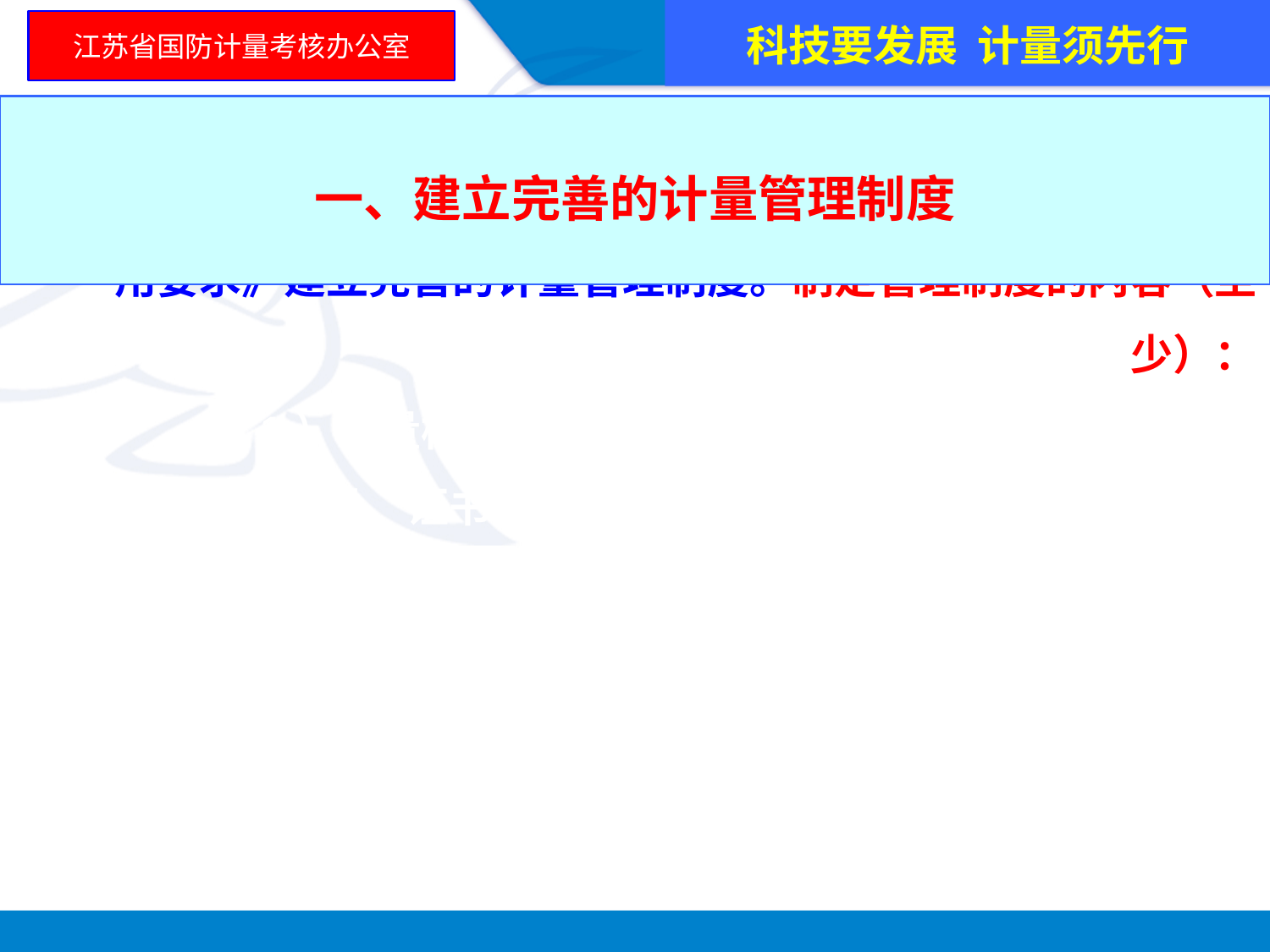

科技要发展  计量须先行
江苏省国防计量考核办公室
一、建立完善的计量管理制度

按照JJF（军工）7-2015《武器装备科研生产单位计量工作的通用要求》建立完善的计量管理制度。制定管理制度的内容（至少）：
（1）计量标准器具管理                     （2）测量设备管理
（3）原始记录、证书及印章管理     （4）测量人员管理              （5）计量确认                                     （6）计量状态标识管理          （7）计量保证                                     （8）计量技术文件管理
（9）不合格测量设备追溯               （10）计量监督检查实施办法